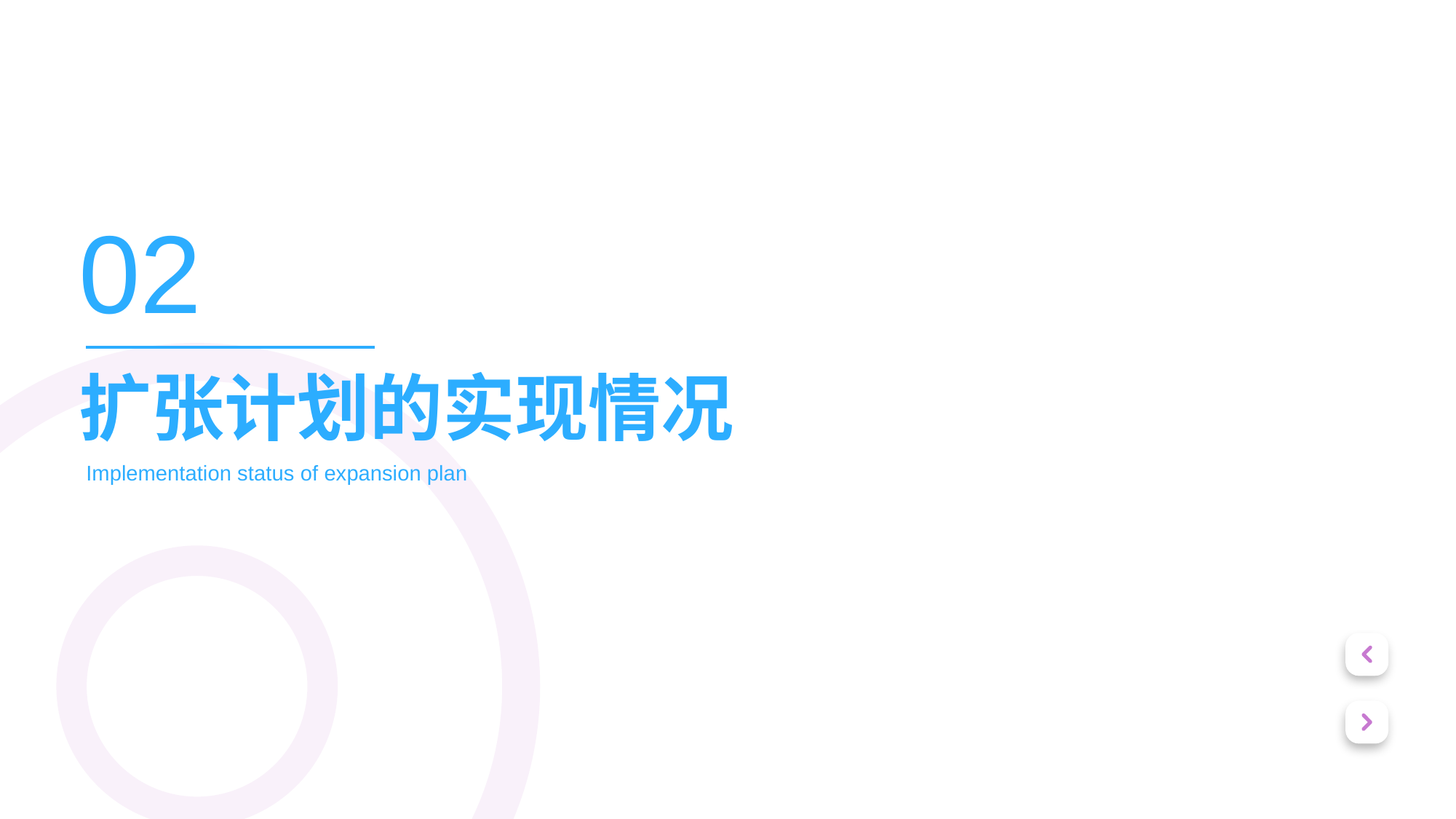

02
扩张计划的实现情况

Implementation status of expansion plan